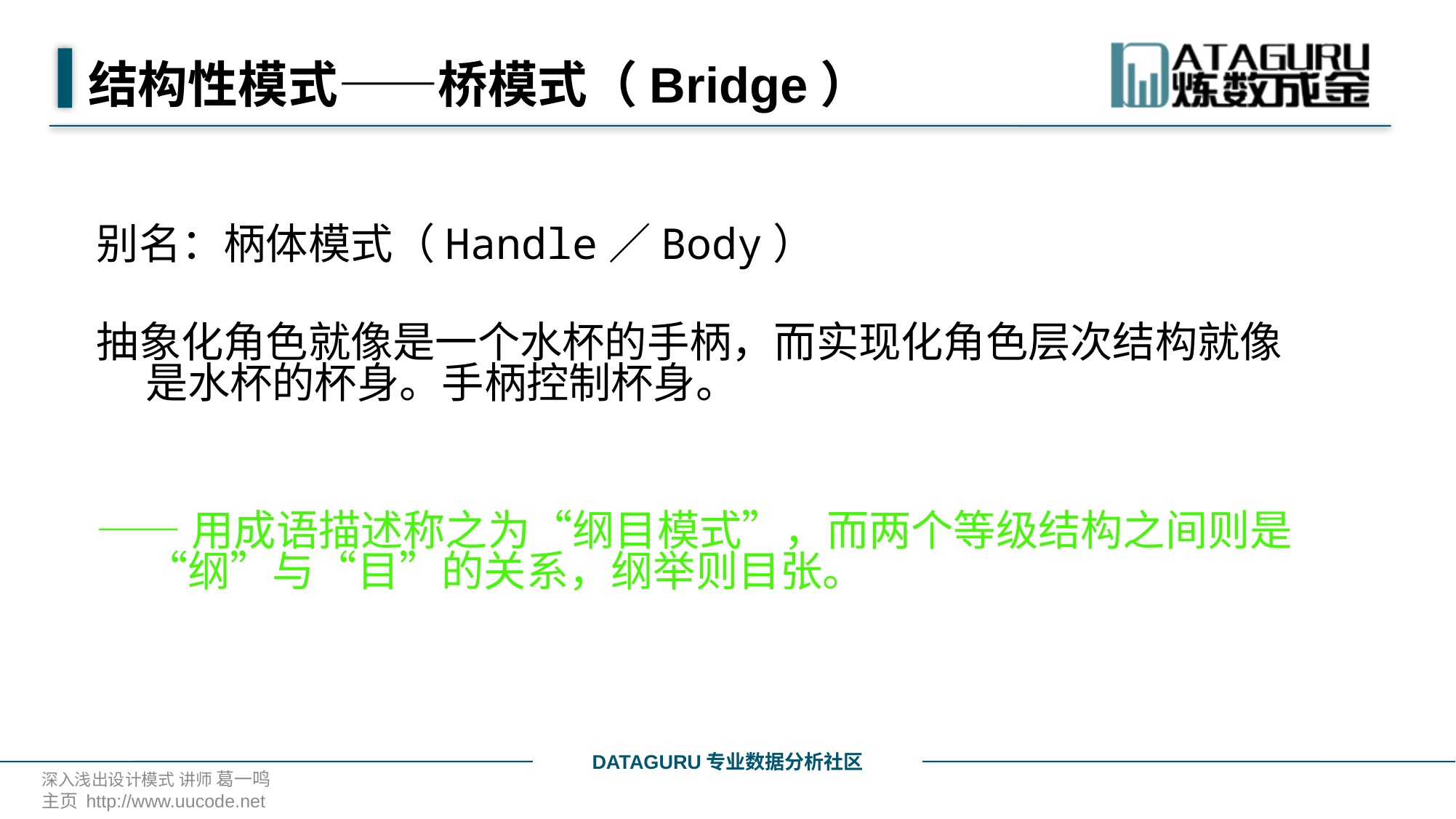

# 结构性模式——桥模式（Bridge）
别名：柄体模式（Handle／Body）

抽象化角色就像是一个水杯的手柄，而实现化角色层次结构就像是水杯的杯身。手柄控制杯身。

——用成语描述称之为“纲目模式”，而两个等级结构之间则是“纲”与“目”的关系，纲举则目张。